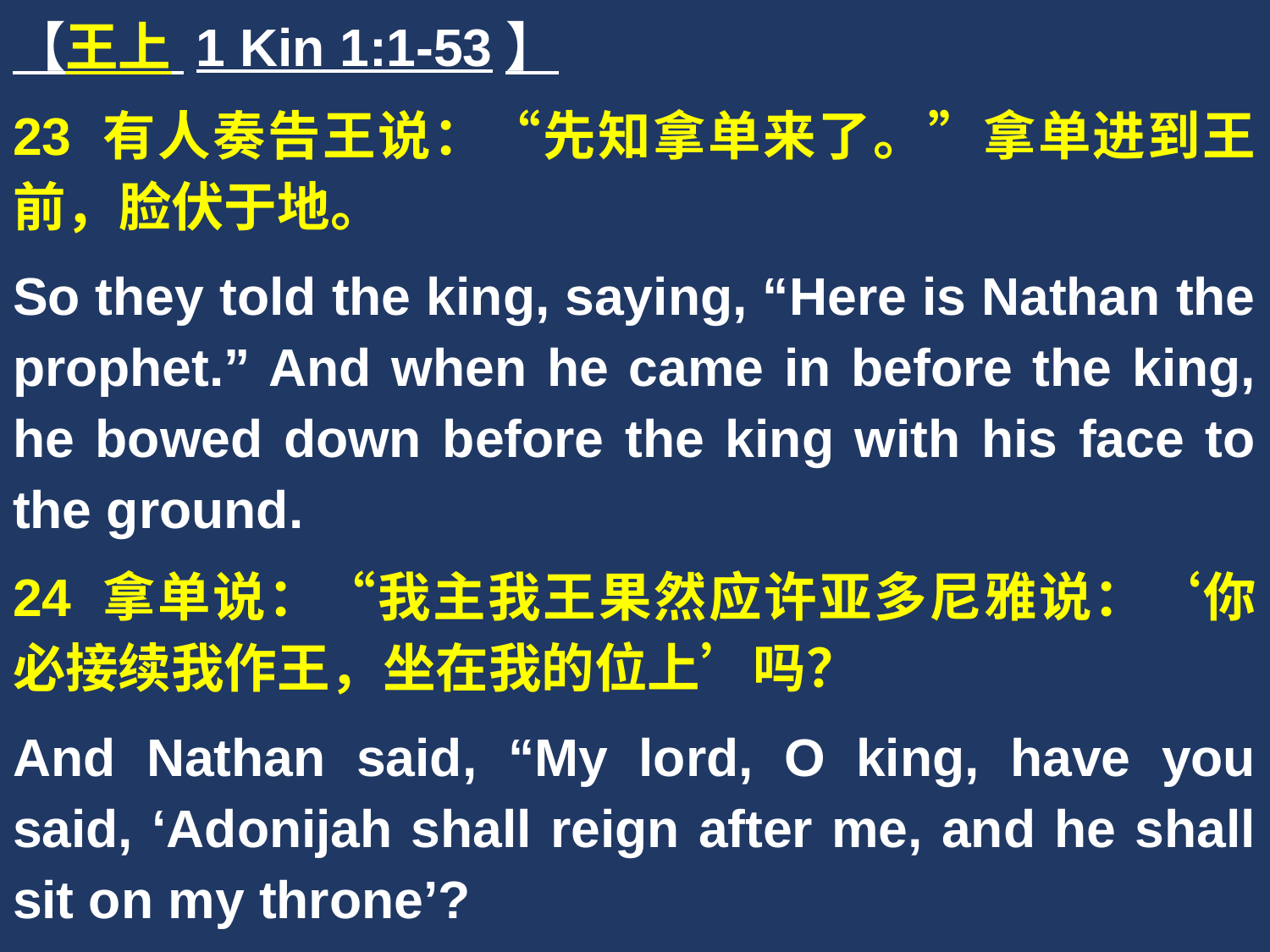

【王上 1 Kin 1:1-53】
23 有人奏告王说：“先知拿单来了。”拿单进到王前，脸伏于地。
So they told the king, saying, “Here is Nathan the prophet.” And when he came in before the king, he bowed down before the king with his face to the ground.
24 拿单说：“我主我王果然应许亚多尼雅说：‘你必接续我作王，坐在我的位上’吗？
And Nathan said, “My lord, O king, have you said, ‘Adonijah shall reign after me, and he shall sit on my throne’?